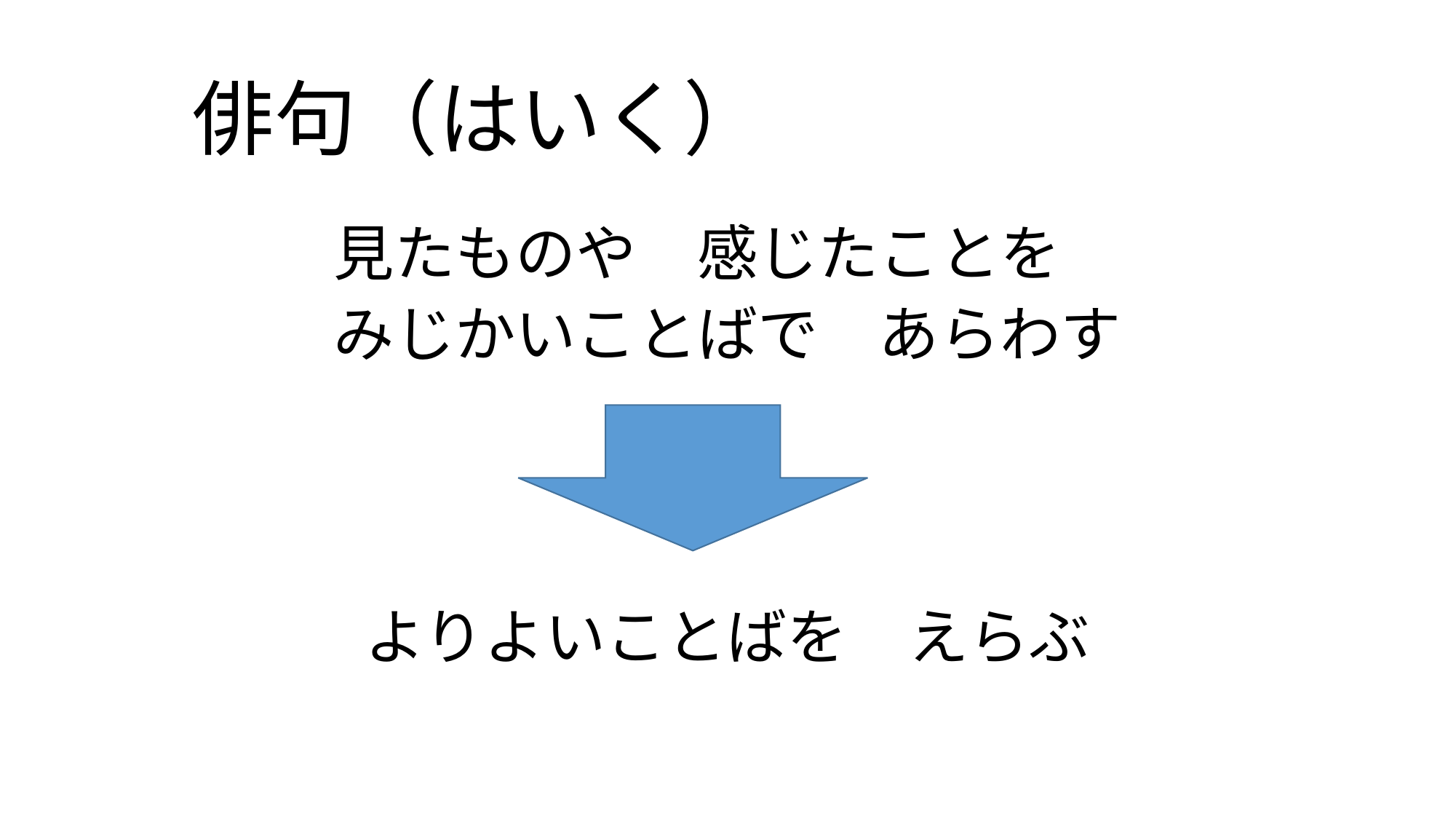

# 俳句（はいく）
見たものや　感じたことを
みじかいことばで　あらわす

よりよいことばを　えらぶ